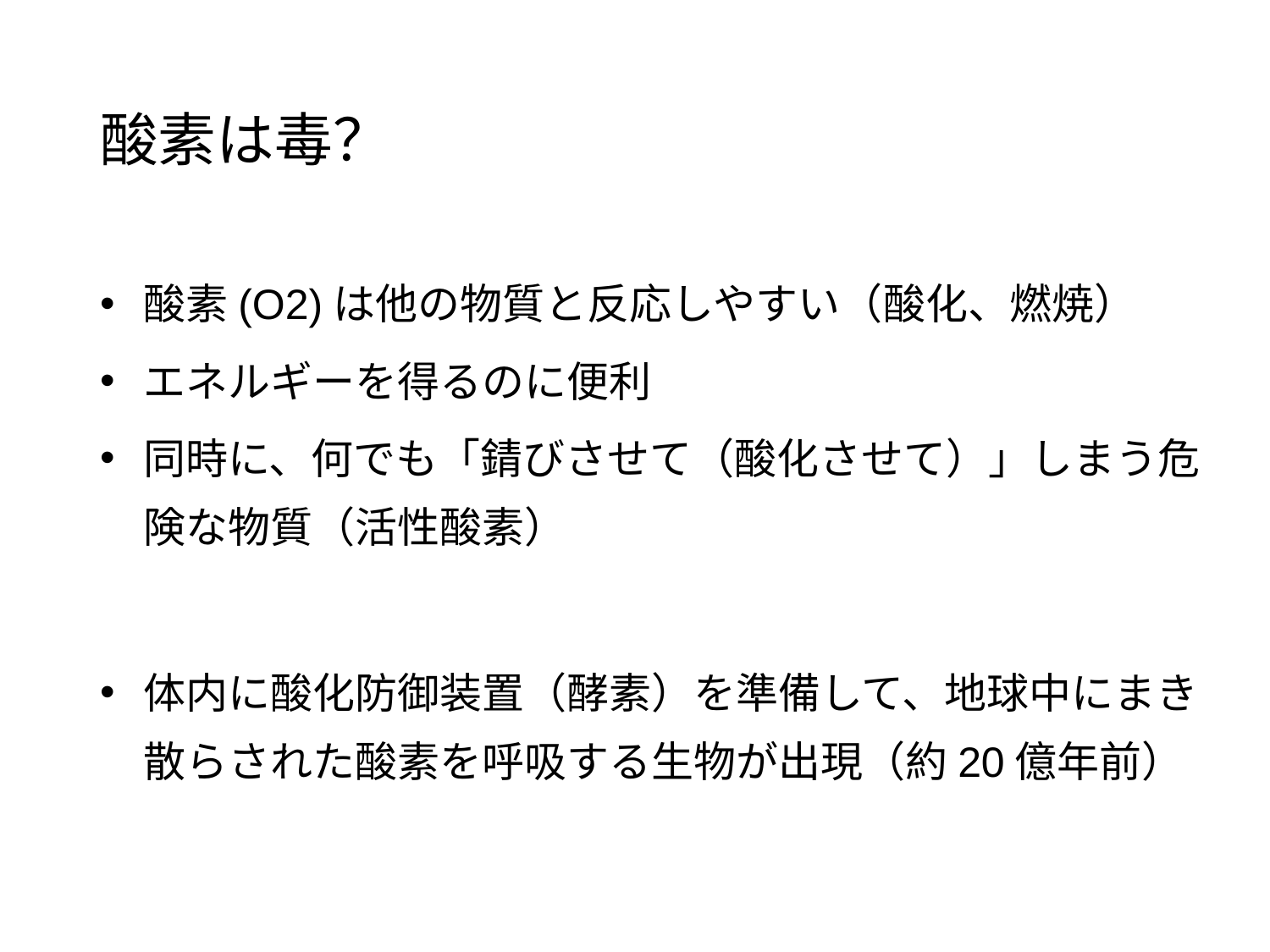

# 酸素は毒？
酸素(O2)は他の物質と反応しやすい（酸化、燃焼）
エネルギーを得るのに便利
同時に、何でも「錆びさせて（酸化させて）」しまう危険な物質（活性酸素）

体内に酸化防御装置（酵素）を準備して、地球中にまき散らされた酸素を呼吸する生物が出現（約20億年前）